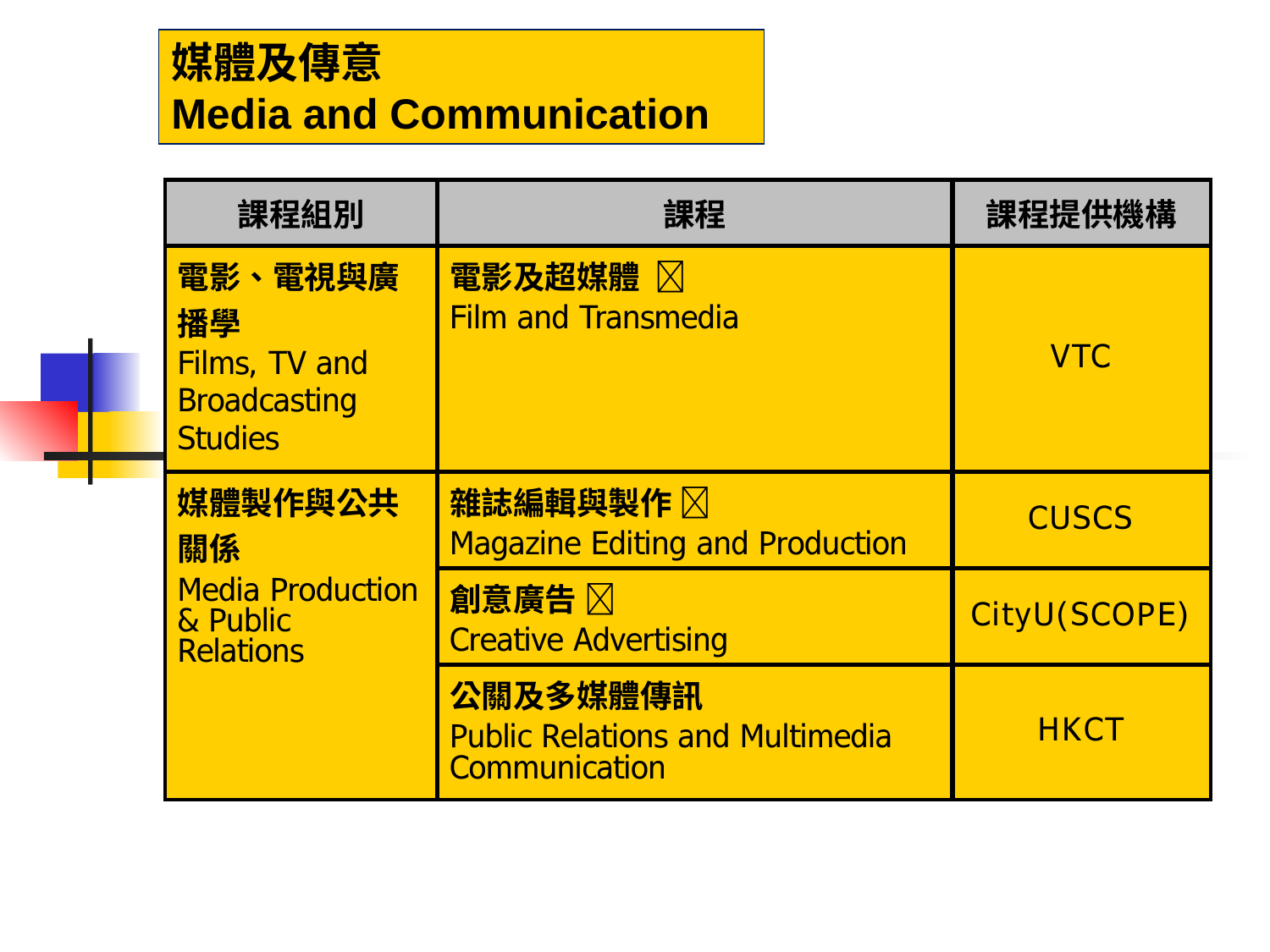

媒體及傳意
Media and Communication
| 課程組別 | 課程 | 課程提供機構 |
| --- | --- | --- |
| 電影、電視與廣播學 Films, TV and Broadcasting Studies | 電影及超媒體 Δ Film and Transmedia | VTC |
| 媒體製作與公共關係 Media Production & Public Relations | 雜誌編輯與製作 Δ Magazine Editing and Production | CUSCS |
|  | 創意廣告 Δ Creative Advertising | CityU(SCOPE) |
|  | 公關及多媒體傳訊 Public Relations and Multimedia Communication | HKCT |